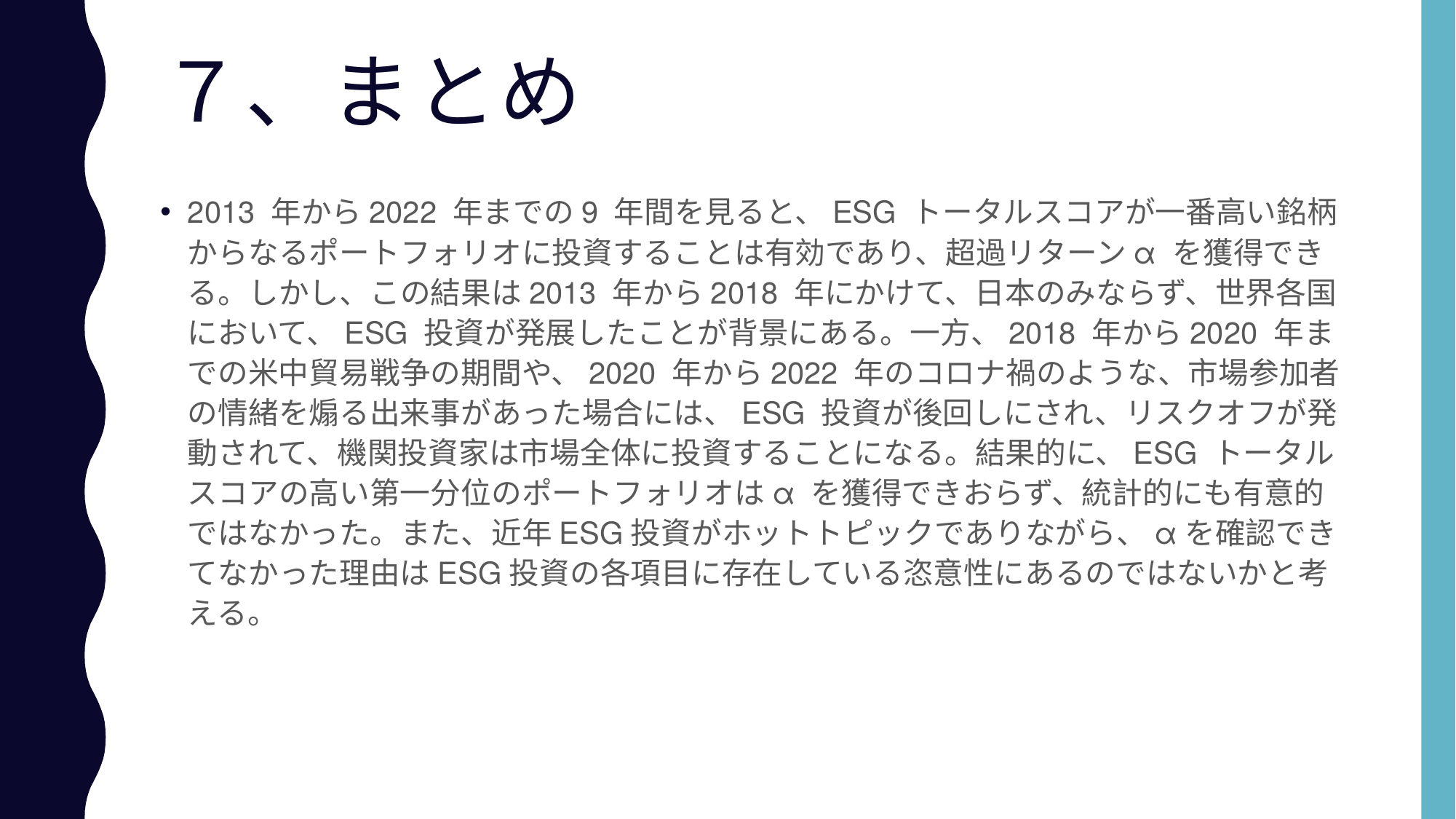

# ７、まとめ
2013 年から2022 年までの9 年間を見ると、ESG トータルスコアが一番高い銘柄からなるポートフォリオに投資することは有効であり、超過リターンα を獲得できる。しかし、この結果は2013 年から2018 年にかけて、日本のみならず、世界各国において、ESG 投資が発展したことが背景にある。一方、2018 年から2020 年までの米中貿易戦争の期間や、2020 年から2022 年のコロナ禍のような、市場参加者の情緒を煽る出来事があった場合には、ESG 投資が後回しにされ、リスクオフが発動されて、機関投資家は市場全体に投資することになる。結果的に、ESG トータルスコアの高い第一分位のポートフォリオはα を獲得できおらず、統計的にも有意的ではなかった。また、近年ESG投資がホットトピックでありながら、αを確認できてなかった理由はESG投資の各項目に存在している恣意性にあるのではないかと考える。